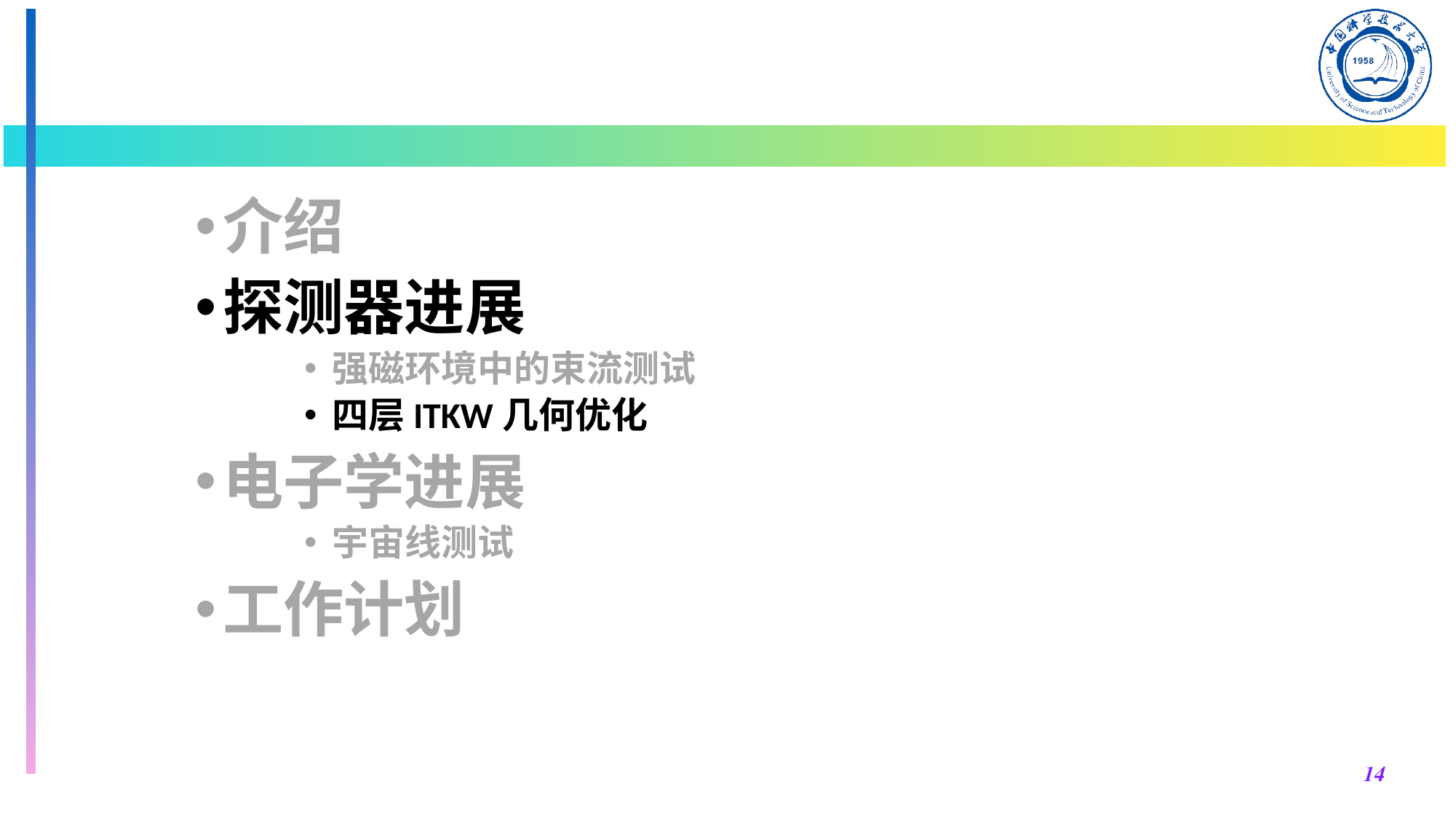

介绍
探测器进展
强磁环境中的束流测试
四层ITKW几何优化
电子学进展
宇宙线测试
工作计划